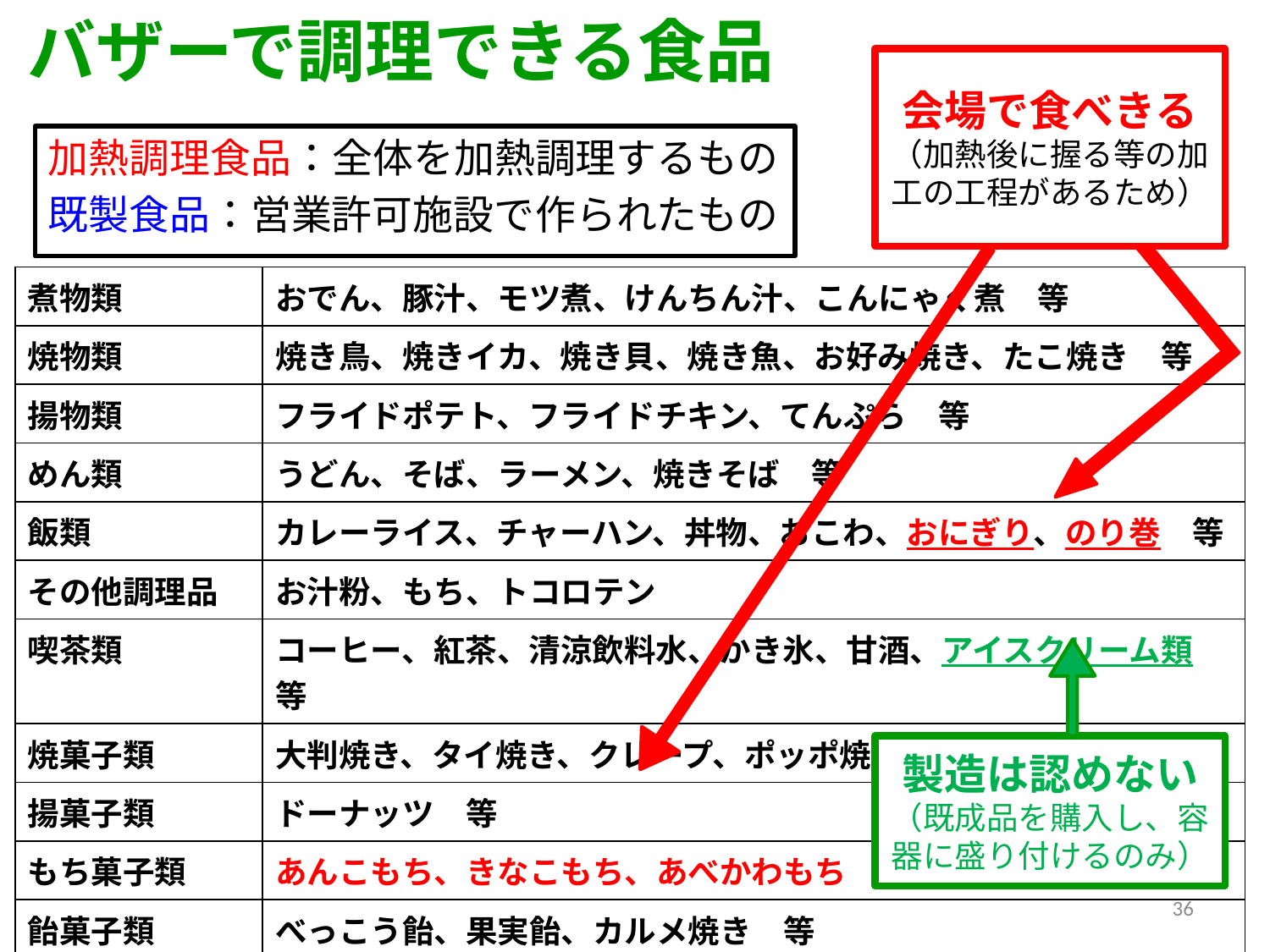

# バザーで調理できる食品
会場で食べきる
（加熱後に握る等の加工の工程があるため）
加熱調理食品：全体を加熱調理するもの
既製食品：営業許可施設で作られたもの

| 煮物類 | おでん、豚汁、モツ煮、けんちん汁、こんにゃく煮　等 |
| --- | --- |
| 焼物類 | 焼き鳥、焼きイカ、焼き貝、焼き魚、お好み焼き、たこ焼き　等 |
| 揚物類 | フライドポテト、フライドチキン、てんぷら　等 |
| めん類 | うどん、そば、ラーメン、焼きそば　等 |
| 飯類 | カレーライス、チャーハン、丼物、おこわ、おにぎり、のり巻　等 |
| その他調理品 | お汁粉、もち、トコロテン |
| 喫茶類 | コーヒー、紅茶、清涼飲料水、かき氷、甘酒、アイスクリーム類　等 |
| 焼菓子類 | 大判焼き、タイ焼き、クレープ、ポッポ焼き、クッキー　等 |
| 揚菓子類 | ドーナッツ　等 |
| もち菓子類 | あんこもち、きなこもち、あべかわもち　等 |
| 飴菓子類 | べっこう飴、果実飴、カルメ焼き　等 |
| その他菓子 | 果実チョコ　等 |

製造は認めない
（既成品を購入し、容器に盛り付けるのみ）
36